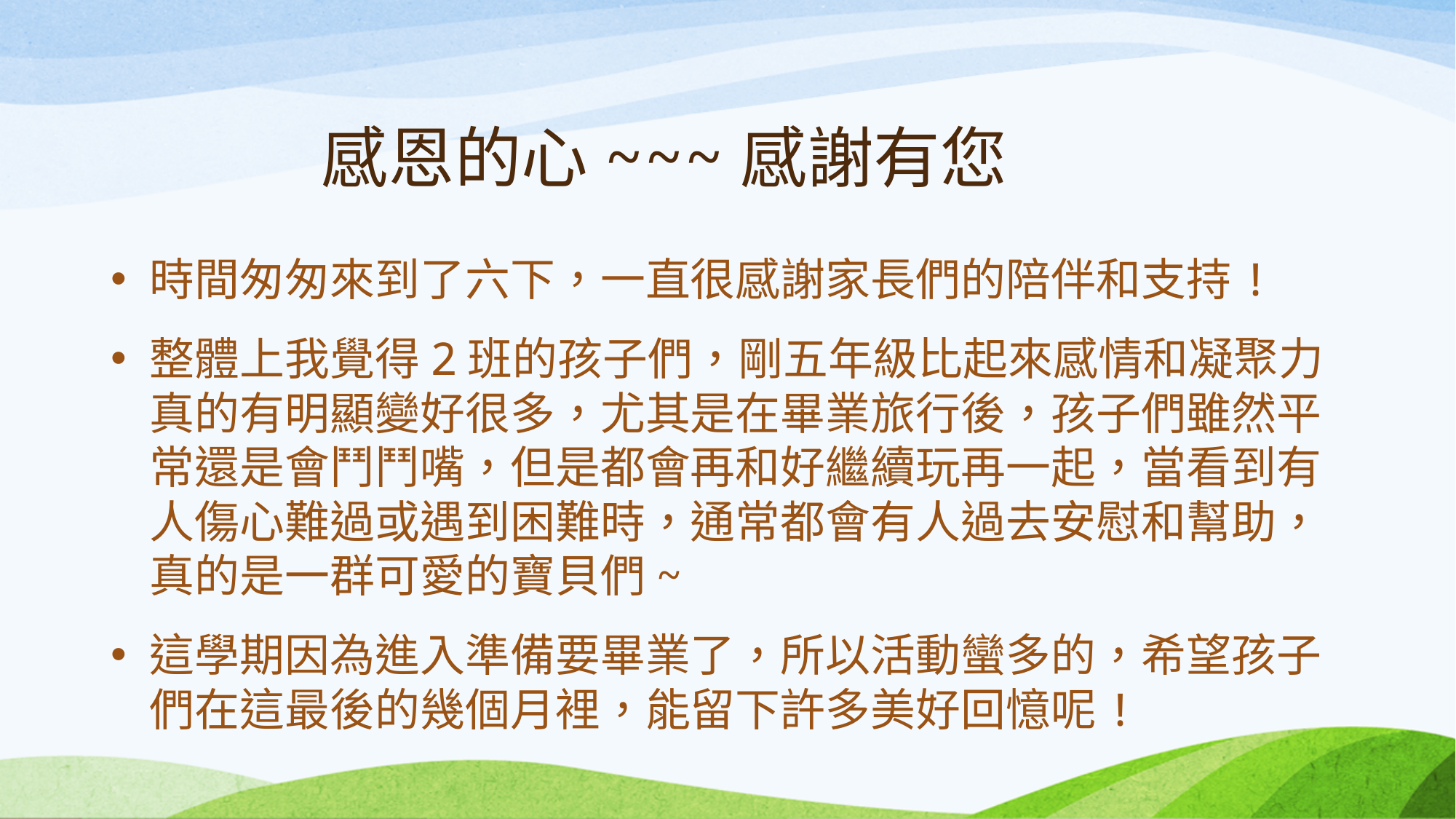

感恩的心~~~感謝有您
時間匆匆來到了六下，一直很感謝家長們的陪伴和支持!
整體上我覺得2班的孩子們，剛五年級比起來感情和凝聚力真的有明顯變好很多，尤其是在畢業旅行後，孩子們雖然平常還是會鬥鬥嘴，但是都會再和好繼續玩再一起，當看到有人傷心難過或遇到困難時，通常都會有人過去安慰和幫助，真的是一群可愛的寶貝們~
這學期因為進入準備要畢業了，所以活動蠻多的，希望孩子們在這最後的幾個月裡，能留下許多美好回憶呢!